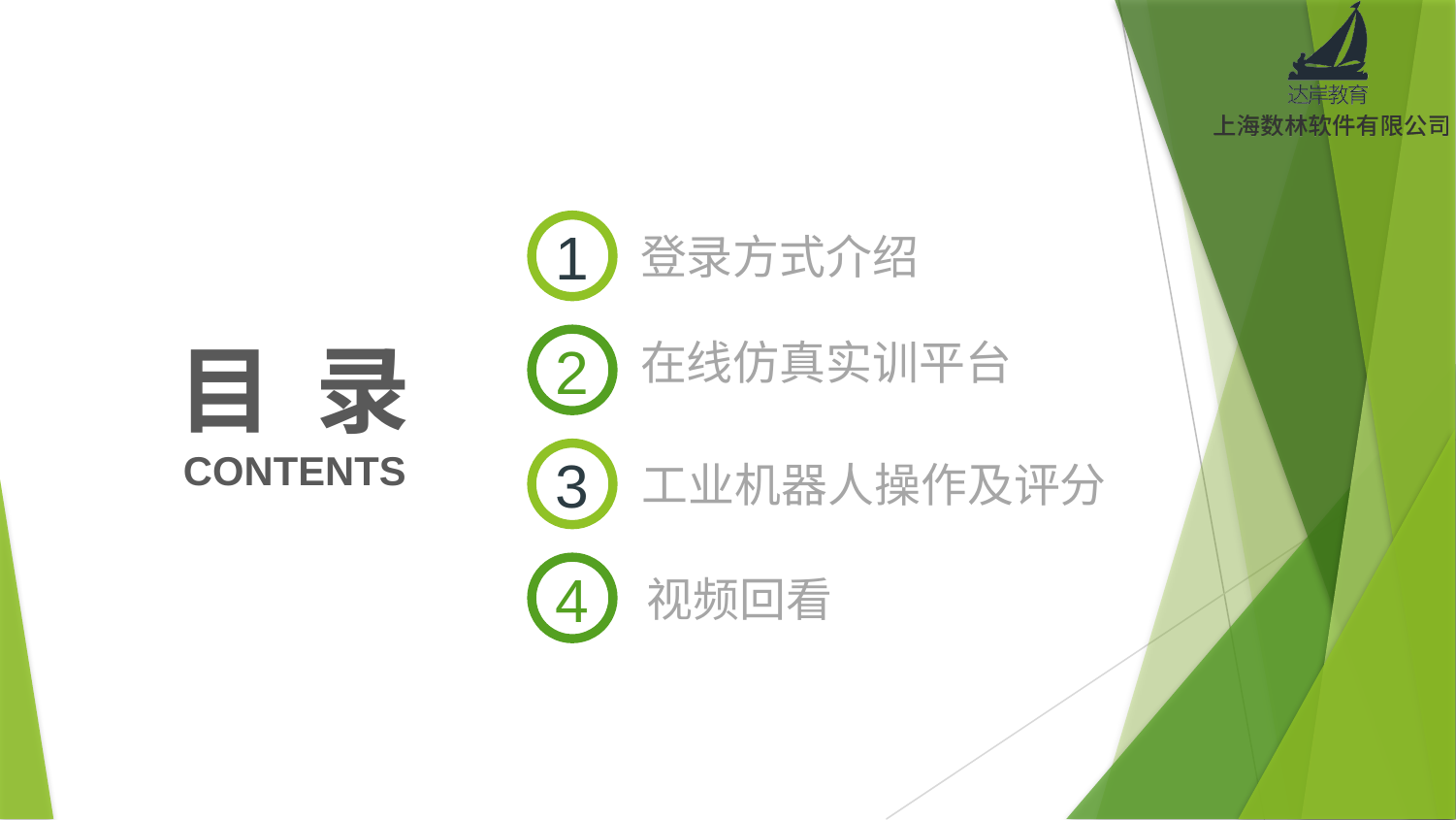

1
登录方式介绍
2
目  录
在线仿真实训平台
3
CONTENTS
工业机器人操作及评分
4
视频回看